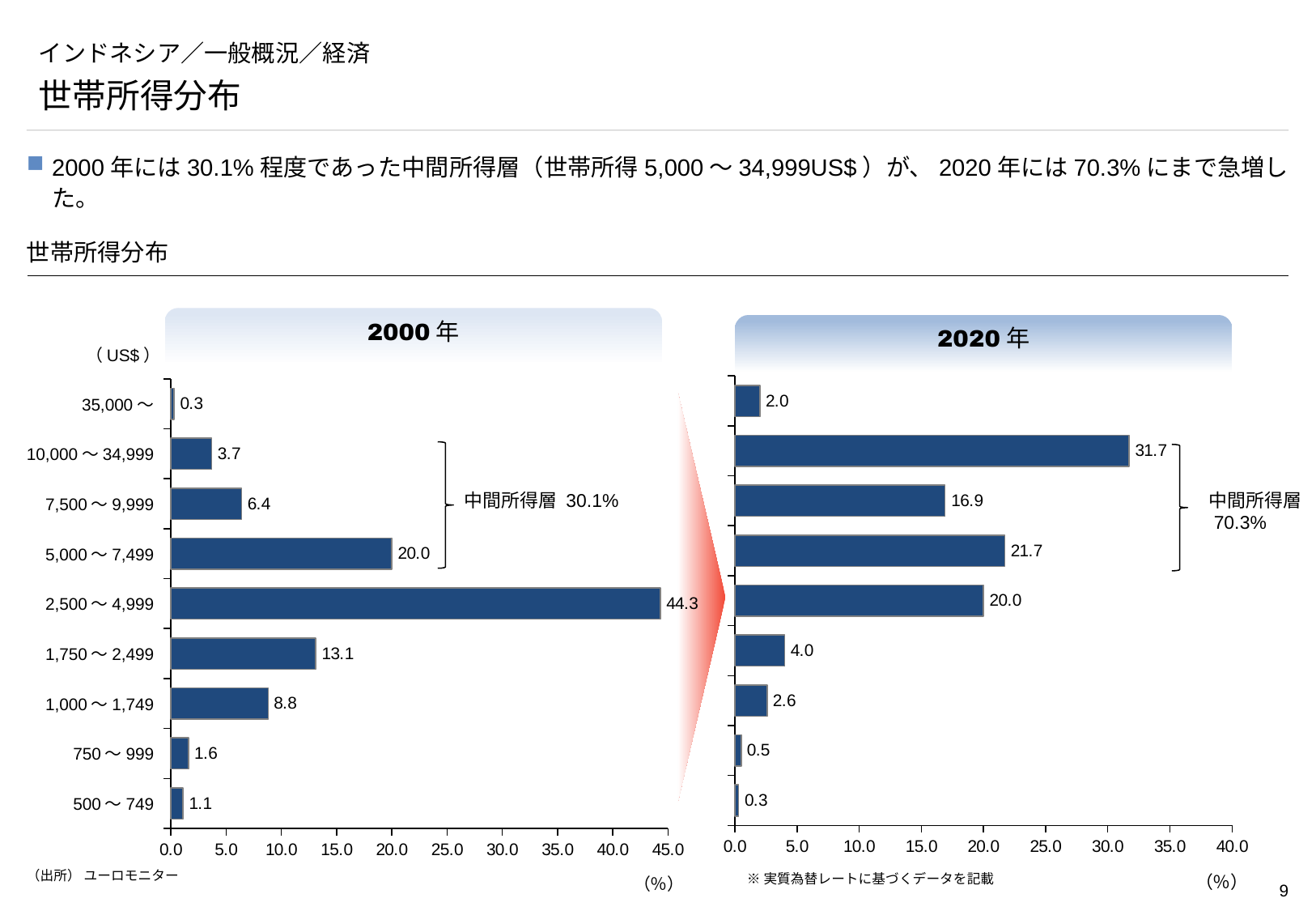

# インドネシア／一般概況／経済
世帯所得分布
2000年には30.1%程度であった中間所得層（世帯所得5,000～34,999US$）が、2020年には70.3%にまで急増した。
世帯所得分布
2000年
2020年
（US$）

### Chart

| Category |  |
|---|---|

### Chart

| Category |  |
|---|---|
35,000～

10,000～34,999

中間所得層 30.1%
中間所得層
 70.3%
7,500～9,999
5,000～7,499

2,500～4,999
1,750～2,499
1,000～1,749
750～999
500～749
（出所） ユーロモニター
※実質為替レートに基づくデータを記載
（％）
（％）